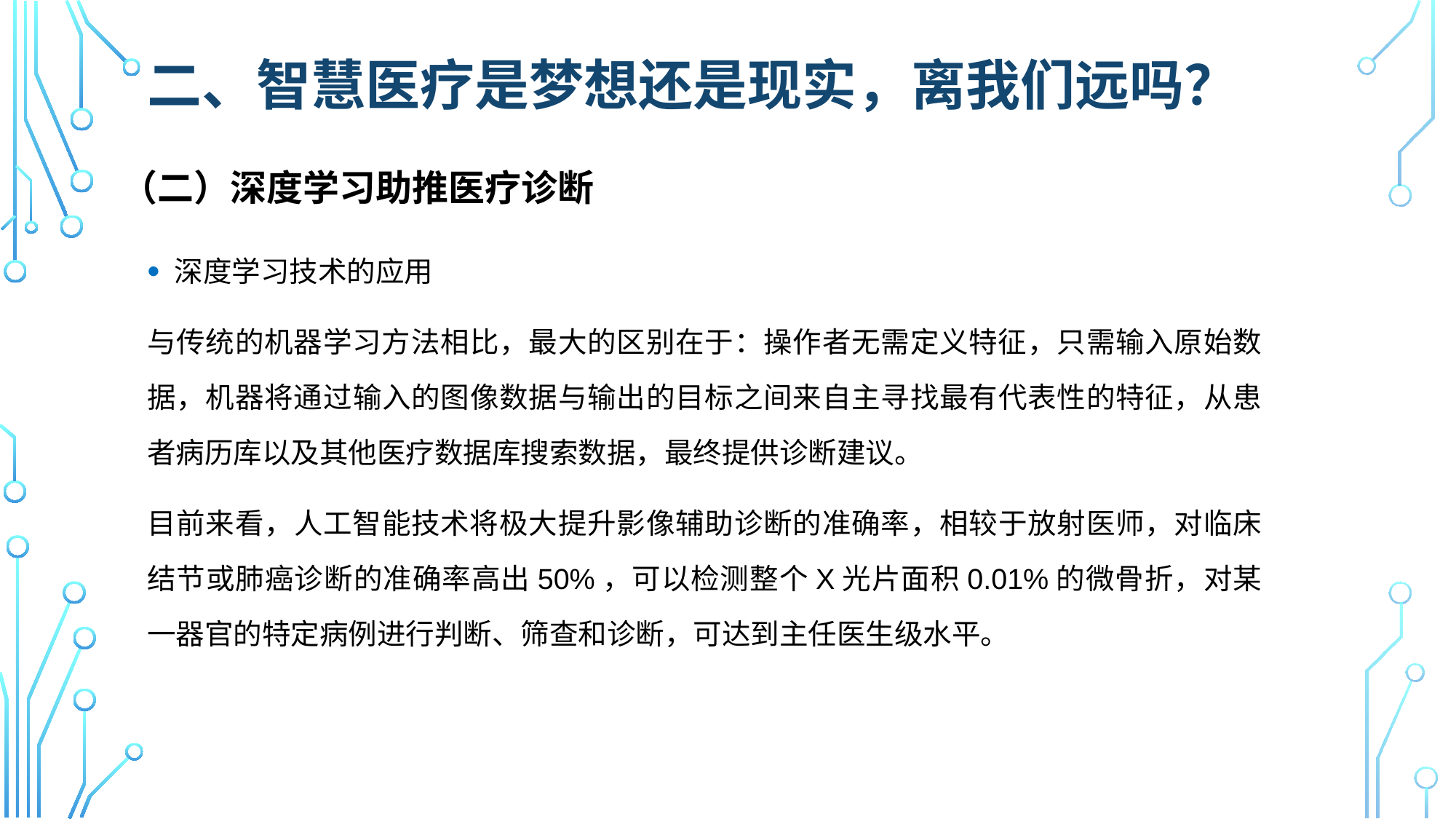

# 二、智慧医疗是梦想还是现实，离我们远吗？
（二）深度学习助推医疗诊断
深度学习技术的应用
与传统的机器学习方法相比，最大的区别在于：操作者无需定义特征，只需输入原始数据，机器将通过输入的图像数据与输出的目标之间来自主寻找最有代表性的特征，从患者病历库以及其他医疗数据库搜索数据，最终提供诊断建议。
目前来看，人工智能技术将极大提升影像辅助诊断的准确率，相较于放射医师，对临床结节或肺癌诊断的准确率高出50%，可以检测整个X光片面积0.01%的微骨折，对某一器官的特定病例进行判断、筛查和诊断，可达到主任医生级水平。